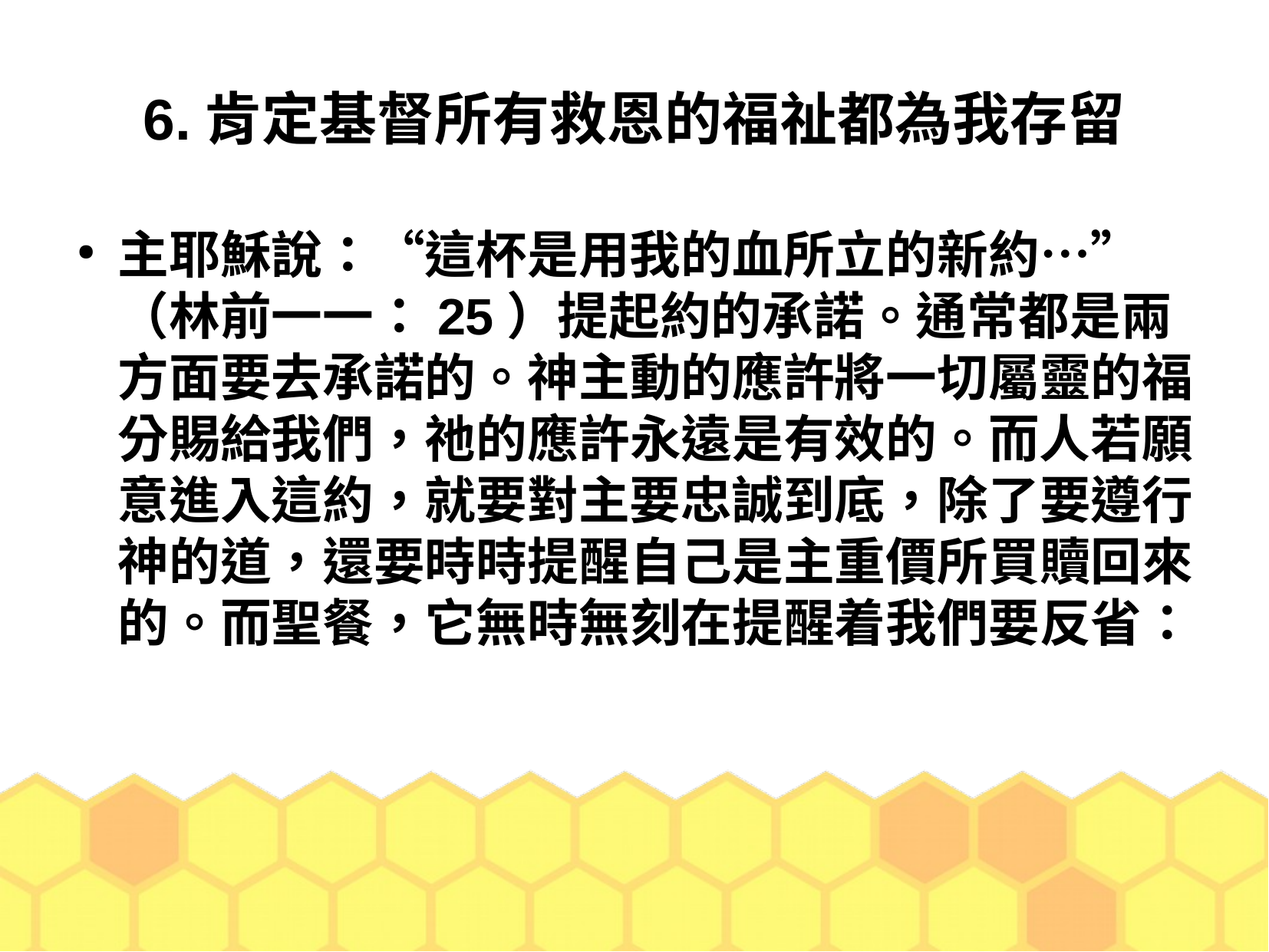

6.肯定基督所有救恩的福祉都為我存留
主耶穌說：“這杯是用我的血所立的新約…”（林前一一：25）提起約的承諾。通常都是兩方面要去承諾的。神主動的應許將一切屬靈的福分賜給我們，祂的應許永遠是有效的。而人若願意進入這約，就要對主要忠誠到底，除了要遵行神的道，還要時時提醒自己是主重價所買贖回來的。而聖餐，它無時無刻在提醒着我們要反省：